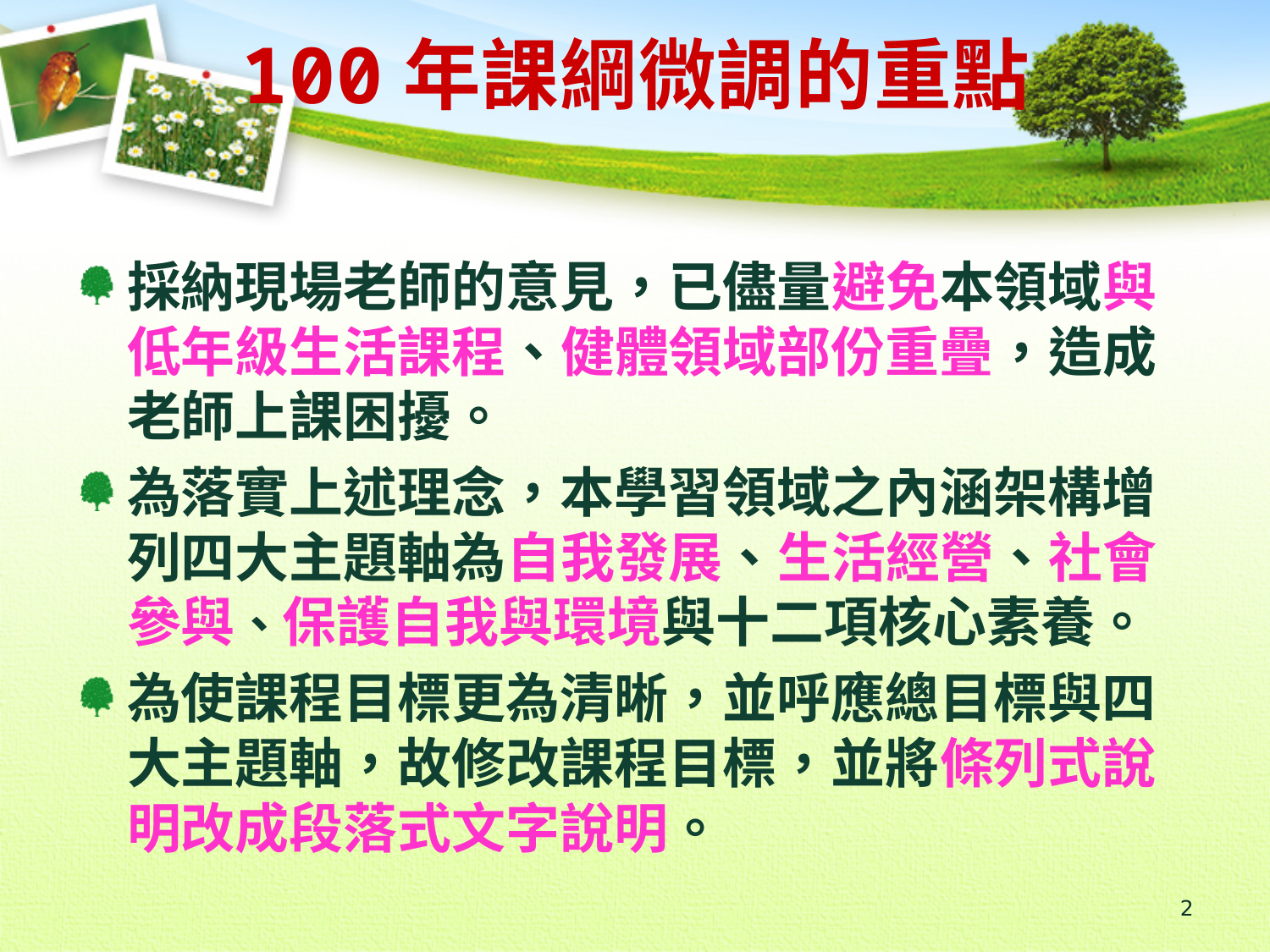

# 100年課綱微調的重點
採納現場老師的意見，已儘量避免本領域與低年級生活課程、健體領域部份重疊，造成老師上課困擾。
為落實上述理念，本學習領域之內涵架構增列四大主題軸為自我發展、生活經營、社會參與、保護自我與環境與十二項核心素養。
為使課程目標更為清晰，並呼應總目標與四大主題軸，故修改課程目標，並將條列式說明改成段落式文字說明。
2